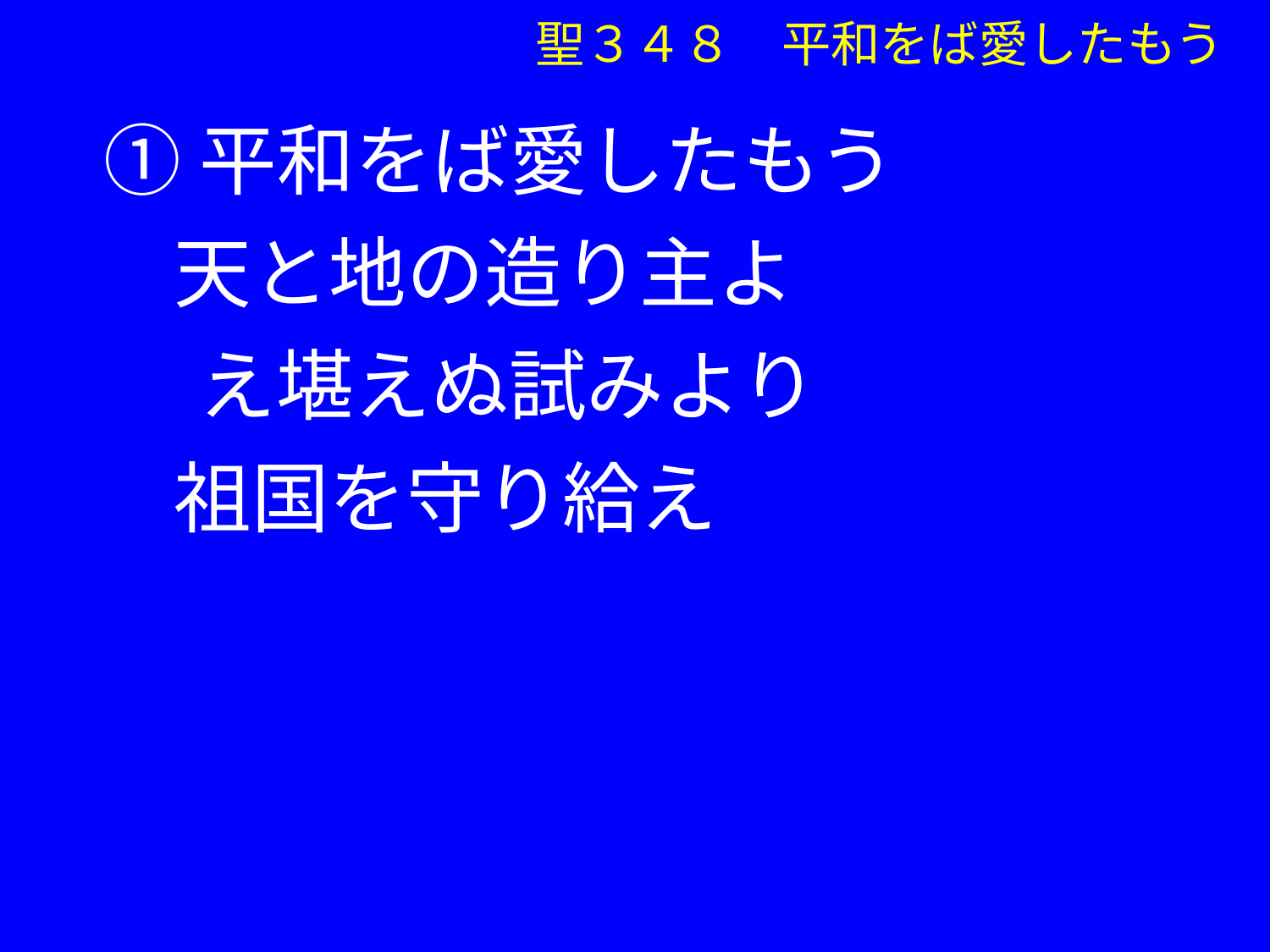

①平和をば愛したもう
   天と地の造り主よ
　 え堪えぬ試みより
   祖国を守り給え
聖３４８　平和をば愛したもう